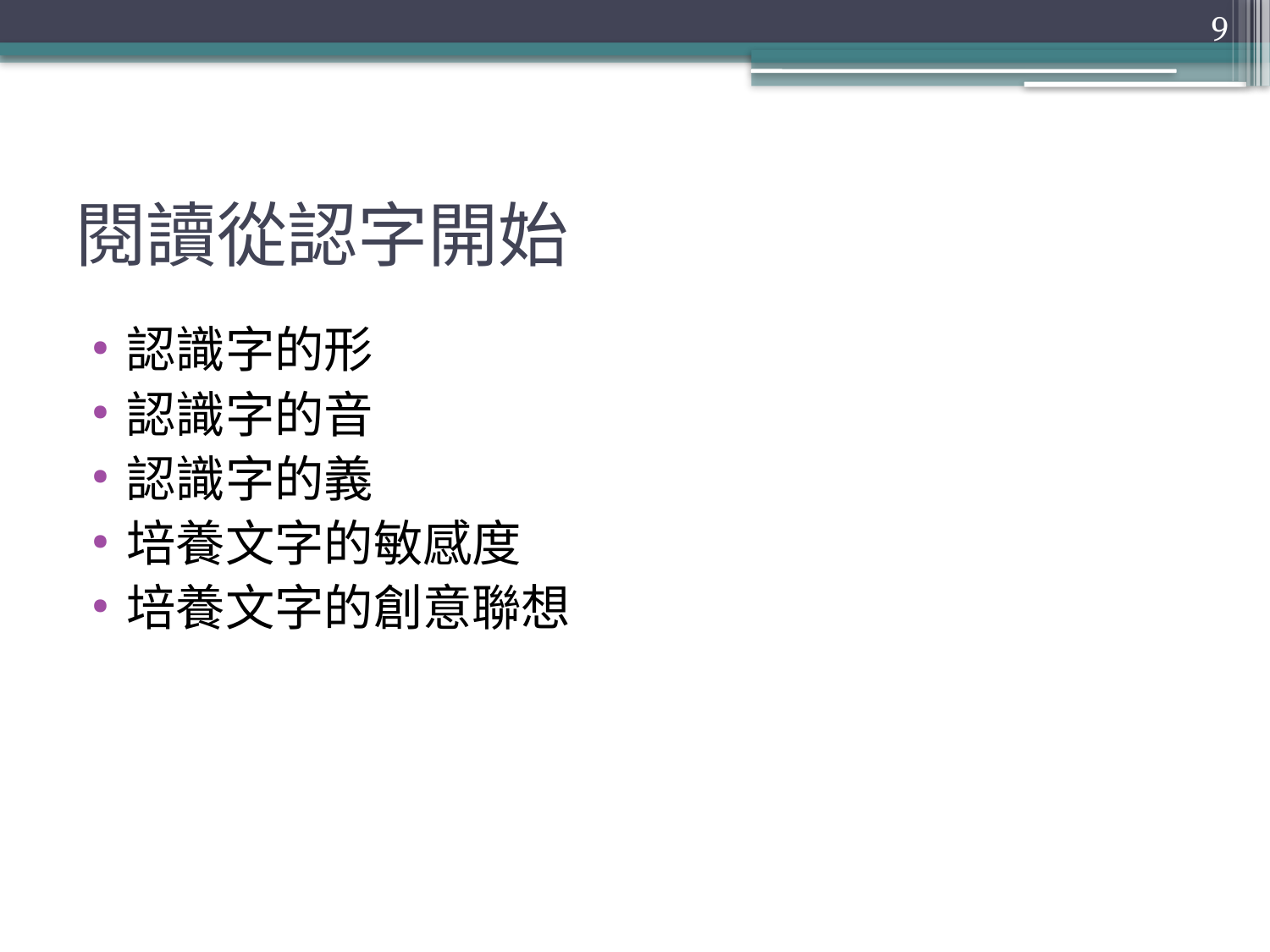

9

# 閱讀從認字開始
認識字的形
認識字的音
認識字的義
培養文字的敏感度
培養文字的創意聯想